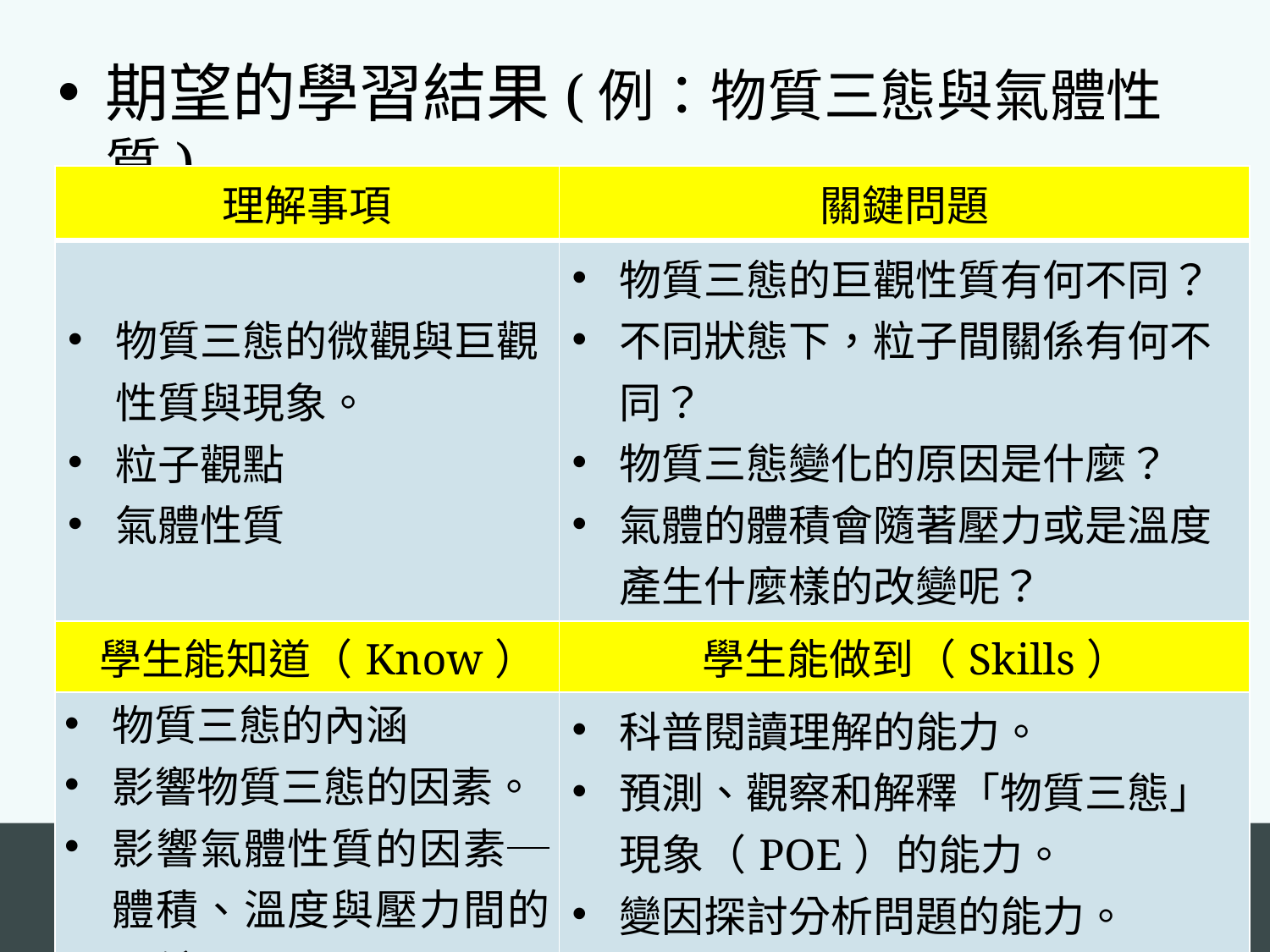

期望的學習結果(例：物質三態與氣體性質)
| 理解事項 | 關鍵問題 |
| --- | --- |
| 物質三態的微觀與巨觀性質與現象。 粒子觀點 氣體性質 | 物質三態的巨觀性質有何不同？ 不同狀態下，粒子間關係有何不同？ 物質三態變化的原因是什麼？ 氣體的體積會隨著壓力或是溫度產生什麼樣的改變呢？ |
| 學生能知道（Know） | 學生能做到（Skills） |
| 物質三態的內涵 影響物質三態的因素。 影響氣體性質的因素─體積、溫度與壓力間的關係。 | 科普閱讀理解的能力。 預測、觀察和解釋「物質三態」現象（POE）的能力。 變因探討分析問題的能力。 建立粒子模型的能力。 |